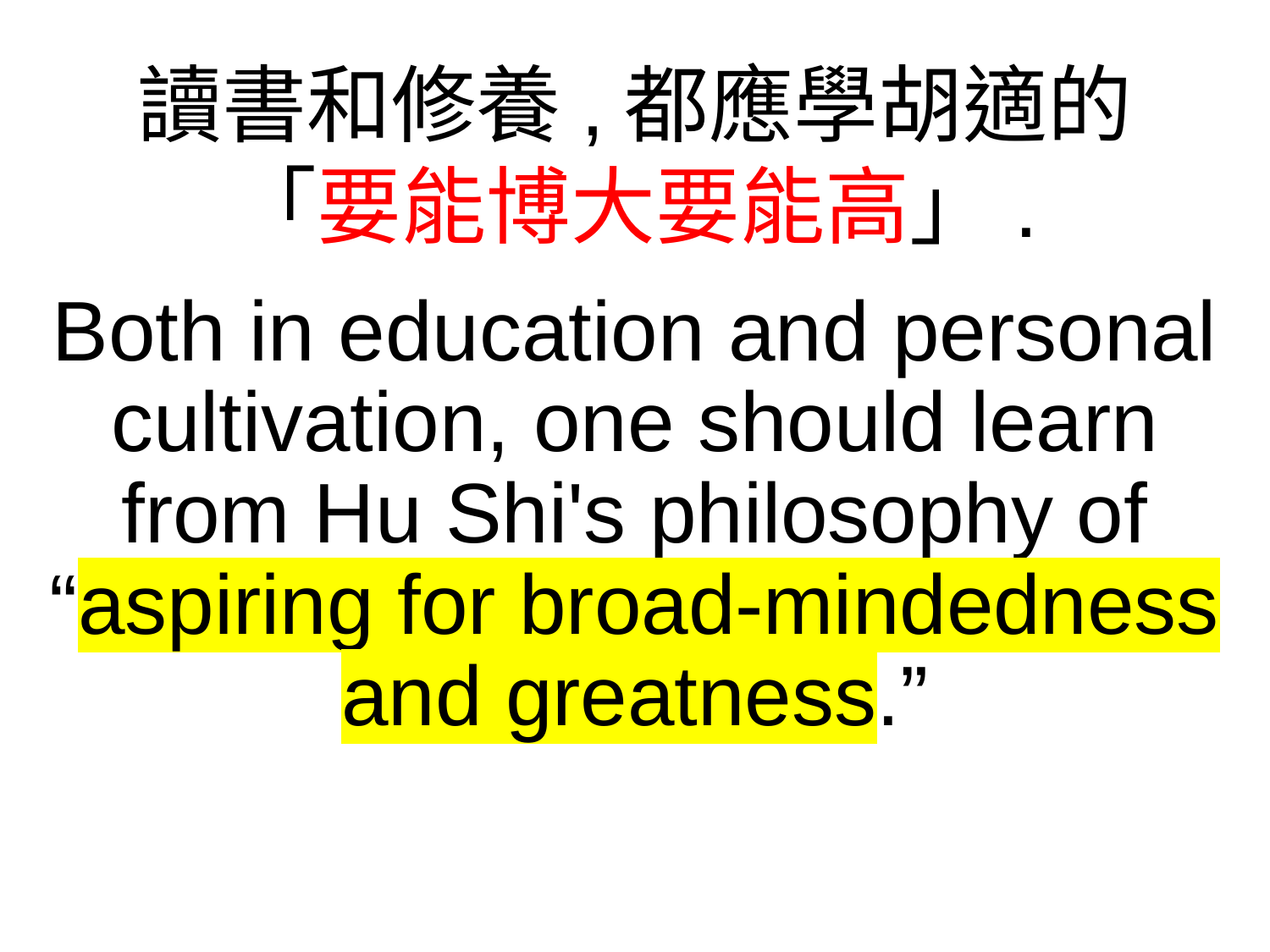

讀書和修養,都應學胡適的
「要能博大要能高」.
Both in education and personal cultivation, one should learn from Hu Shi's philosophy of “aspiring for broad-mindedness and greatness.”